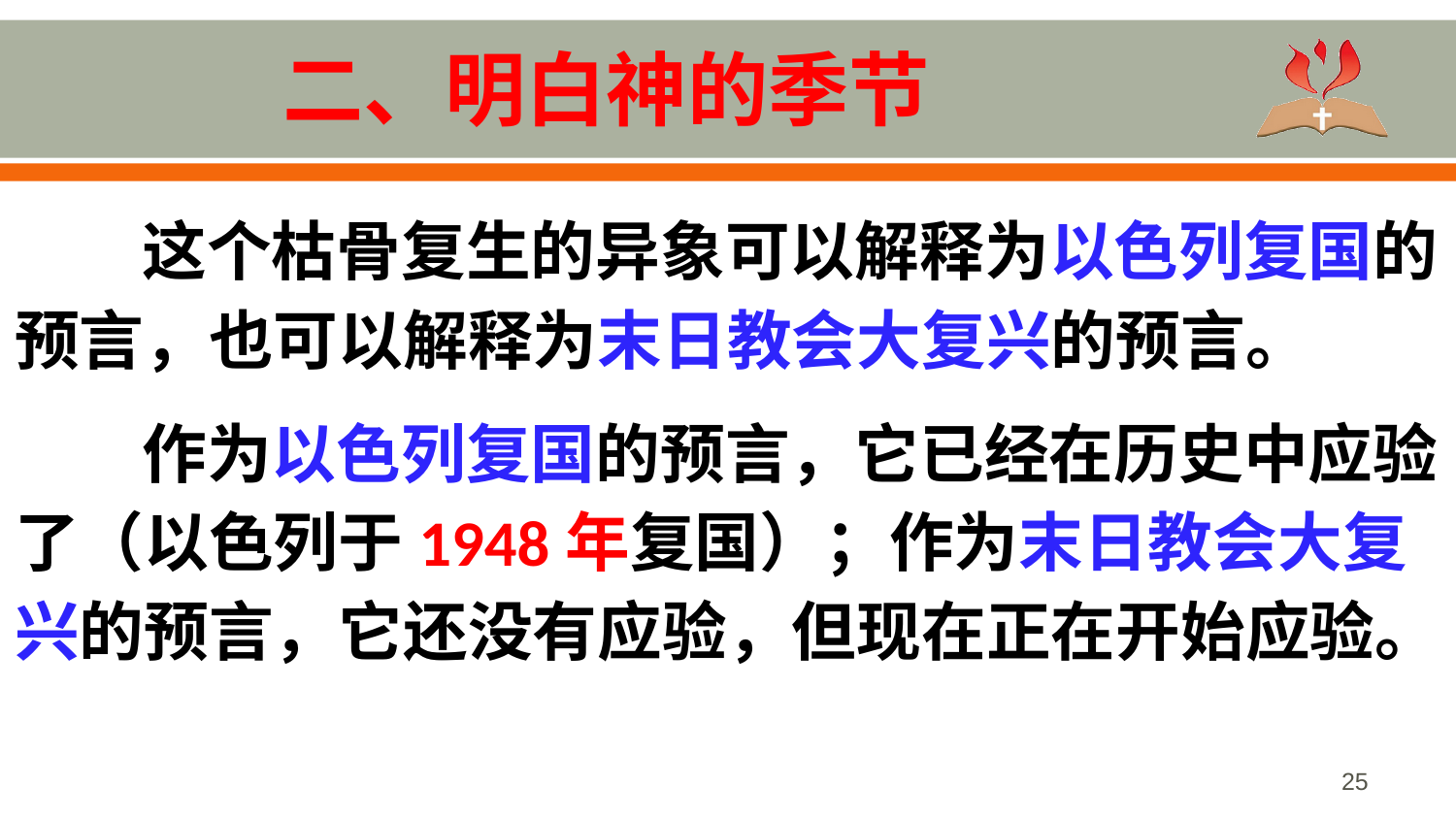

# 二、明白神的季节
这个枯骨复生的异象可以解释为以色列复国的预言，也可以解释为末日教会大复兴的预言。
作为以色列复国的预言，它已经在历史中应验了（以色列于1948年复国）；作为末日教会大复兴的预言，它还没有应验，但现在正在开始应验。

25